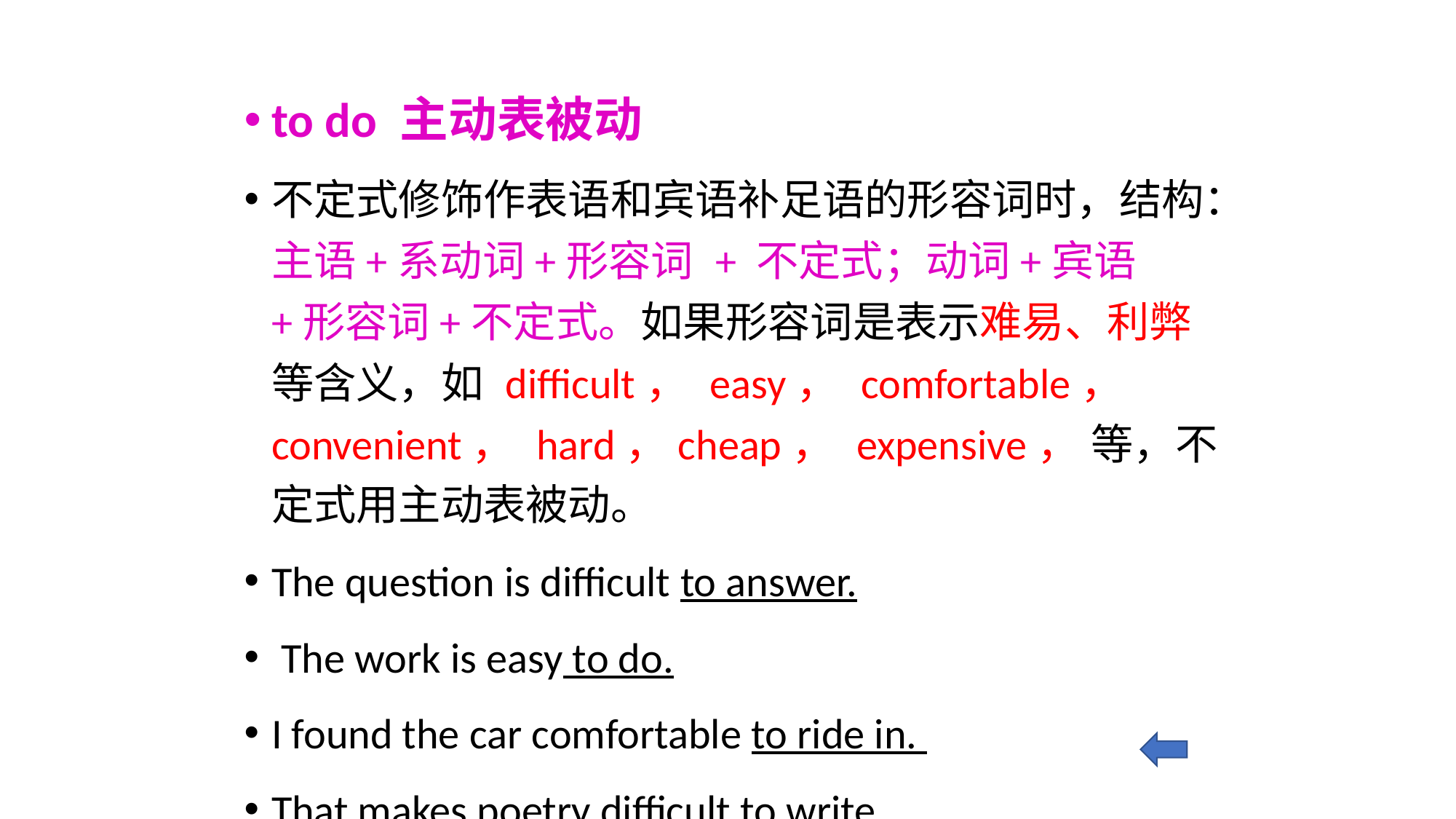

to do 主动表被动
不定式修饰作表语和宾语补足语的形容词时，结构：主语+系动词+形容词 + 不定式；动词+宾语+形容词+不定式。如果形容词是表示难易、利弊等含义，如 difficult， easy， comfortable， convenient， hard，cheap， expensive， 等，不定式用主动表被动。
The question is difficult to answer.
 The work is easy to do.
I found the car comfortable to ride in.
That makes poetry difficult to write.